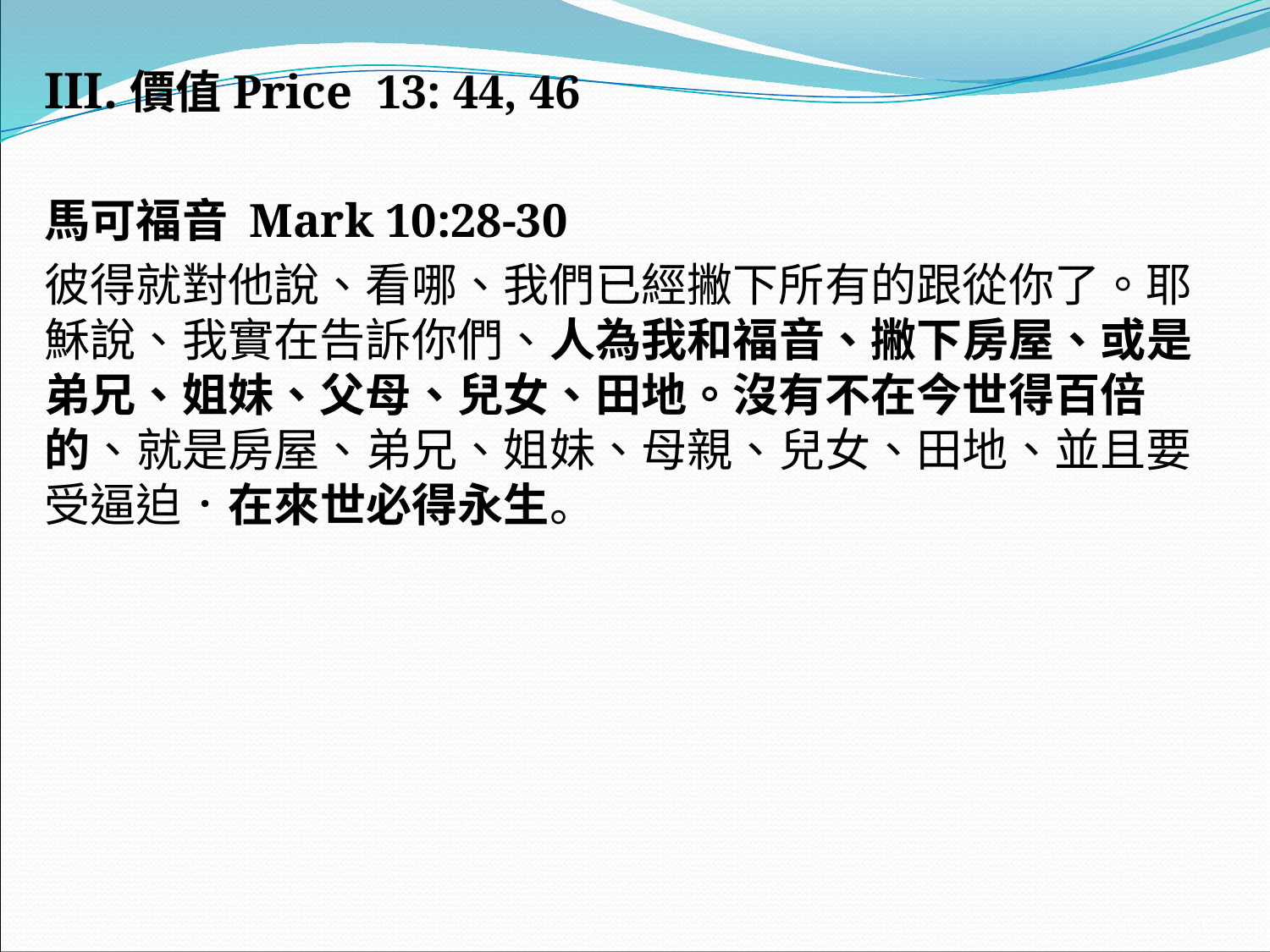

#
III.價值Price  13: 44, 46

馬可福音 Mark 10:28-30
彼得就對他說、看哪、我們已經撇下所有的跟從你了。耶穌說、我實在告訴你們、人為我和福音、撇下房屋、或是弟兄、姐妹、父母、兒女、田地。沒有不在今世得百倍的、就是房屋、弟兄、姐妹、母親、兒女、田地、並且要受逼迫．在來世必得永生。